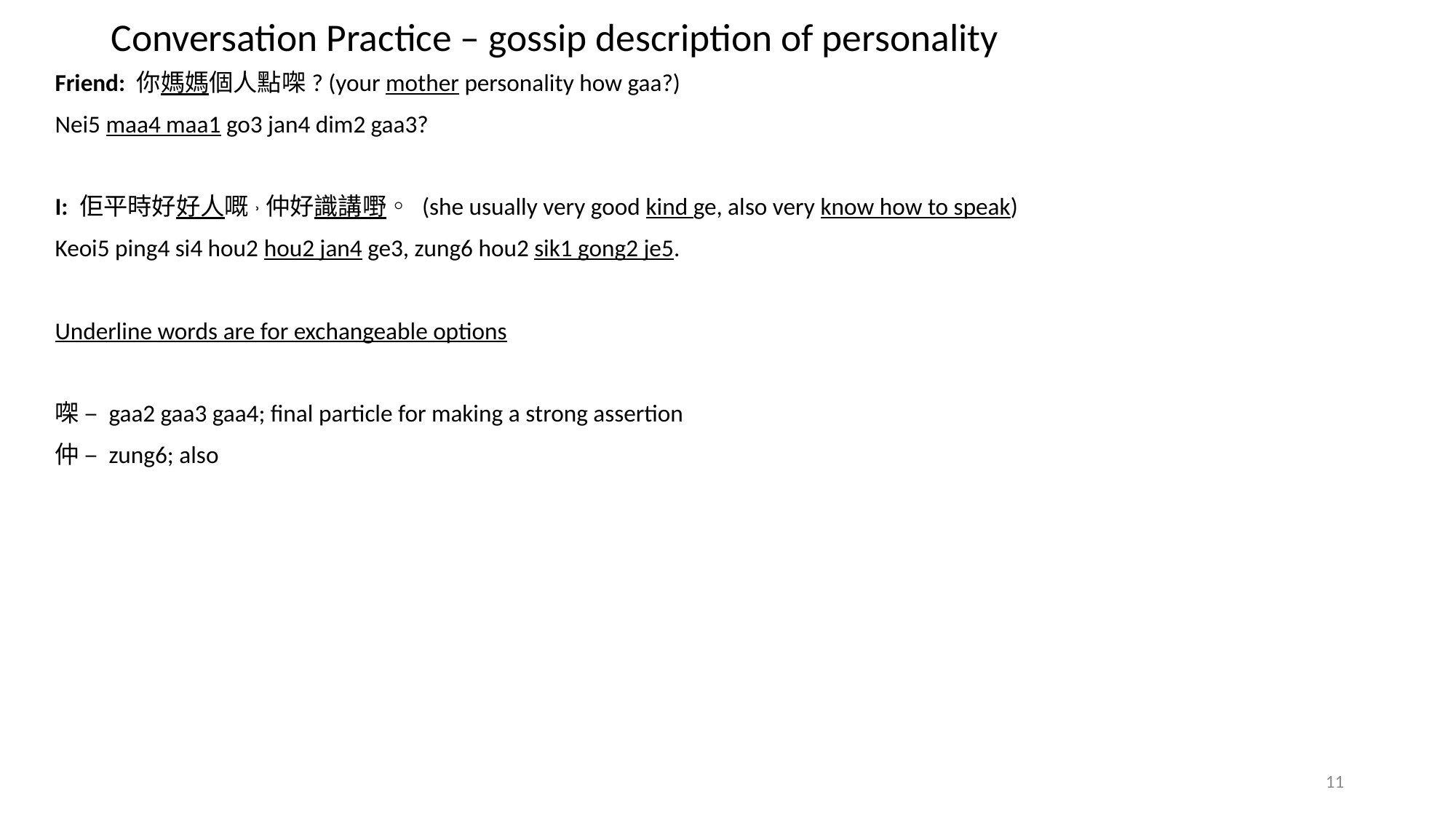

# Conversation Practice – gossip description of personality
Friend: 你媽媽個人點㗎? (your mother personality how gaa?)
Nei5 maa4 maa1 go3 jan4 dim2 gaa3?

I: 佢平時好好人嘅˒仲好識講嘢◦ (she usually very good kind ge, also very know how to speak)
Keoi5 ping4 si4 hou2 hou2 jan4 ge3, zung6 hou2 sik1 gong2 je5.

Underline words are for exchangeable options

㗎 – gaa2 gaa3 gaa4; final particle for making a strong assertion
仲 – zung6; also
11